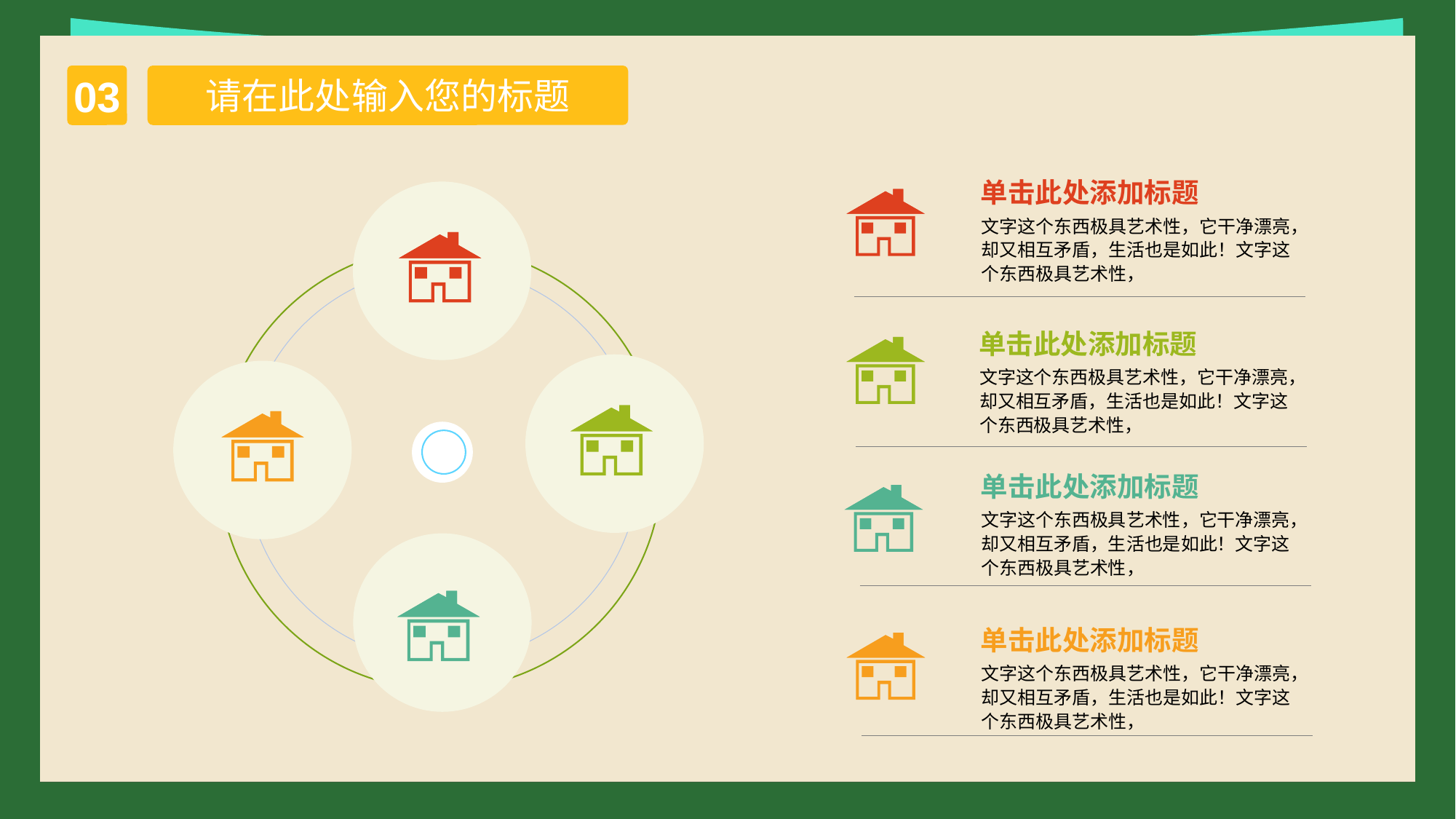

03
请在此处输入您的标题
单击此处添加标题

文字这个东西极具艺术性，它干净漂亮，却又相互矛盾，生活也是如此！文字这个东西极具艺术性，

单击此处添加标题

文字这个东西极具艺术性，它干净漂亮，却又相互矛盾，生活也是如此！文字这个东西极具艺术性，

单击此处添加标题

文字这个东西极具艺术性，它干净漂亮，却又相互矛盾，生活也是如此！文字这个东西极具艺术性，

单击此处添加标题

文字这个东西极具艺术性，它干净漂亮，却又相互矛盾，生活也是如此！文字这个东西极具艺术性，